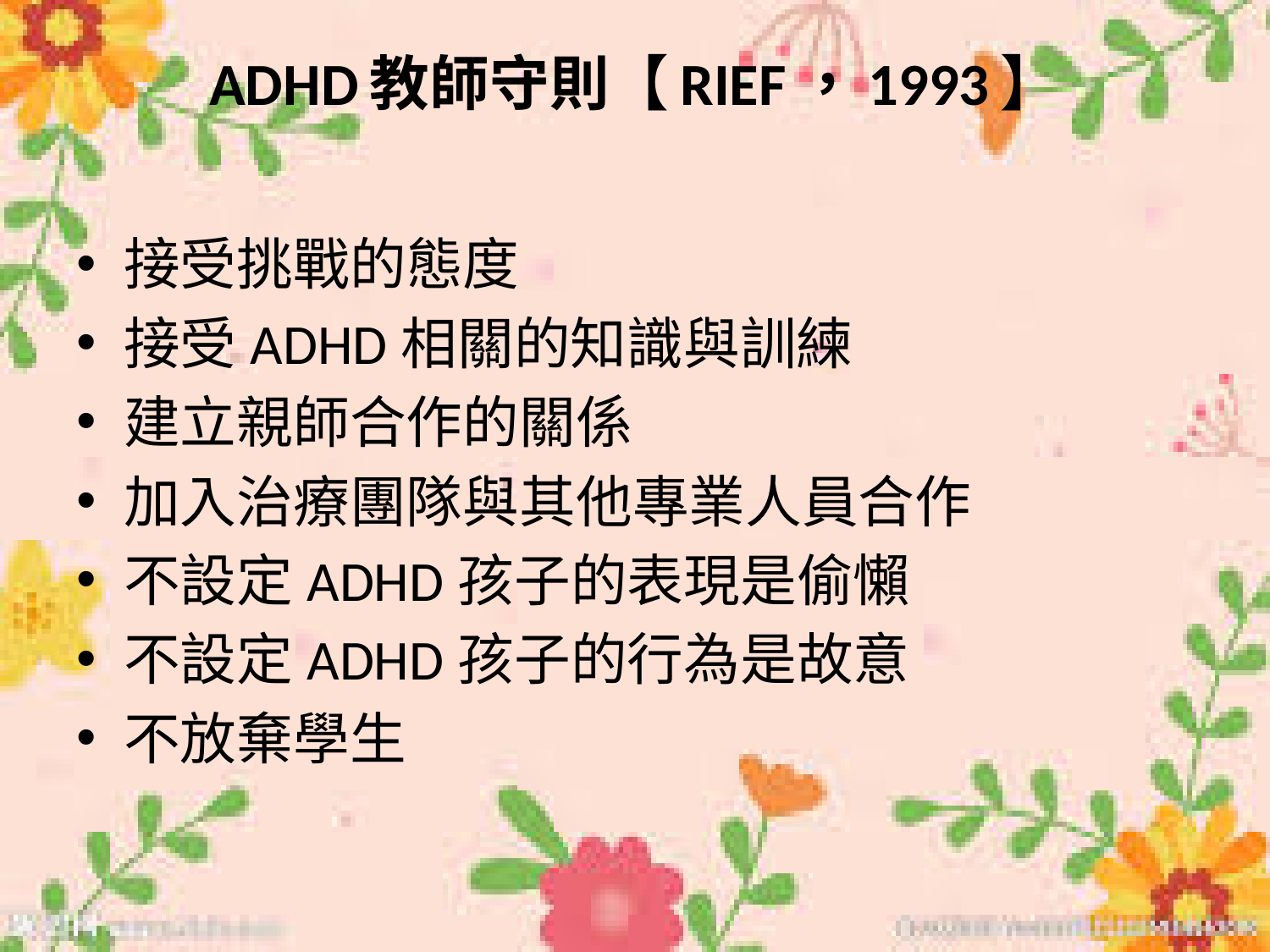

# ADHD教師守則【RIEF，1993】
接受挑戰的態度
接受ADHD相關的知識與訓練
建立親師合作的關係
加入治療團隊與其他專業人員合作
不設定ADHD孩子的表現是偷懶
不設定ADHD孩子的行為是故意
不放棄學生